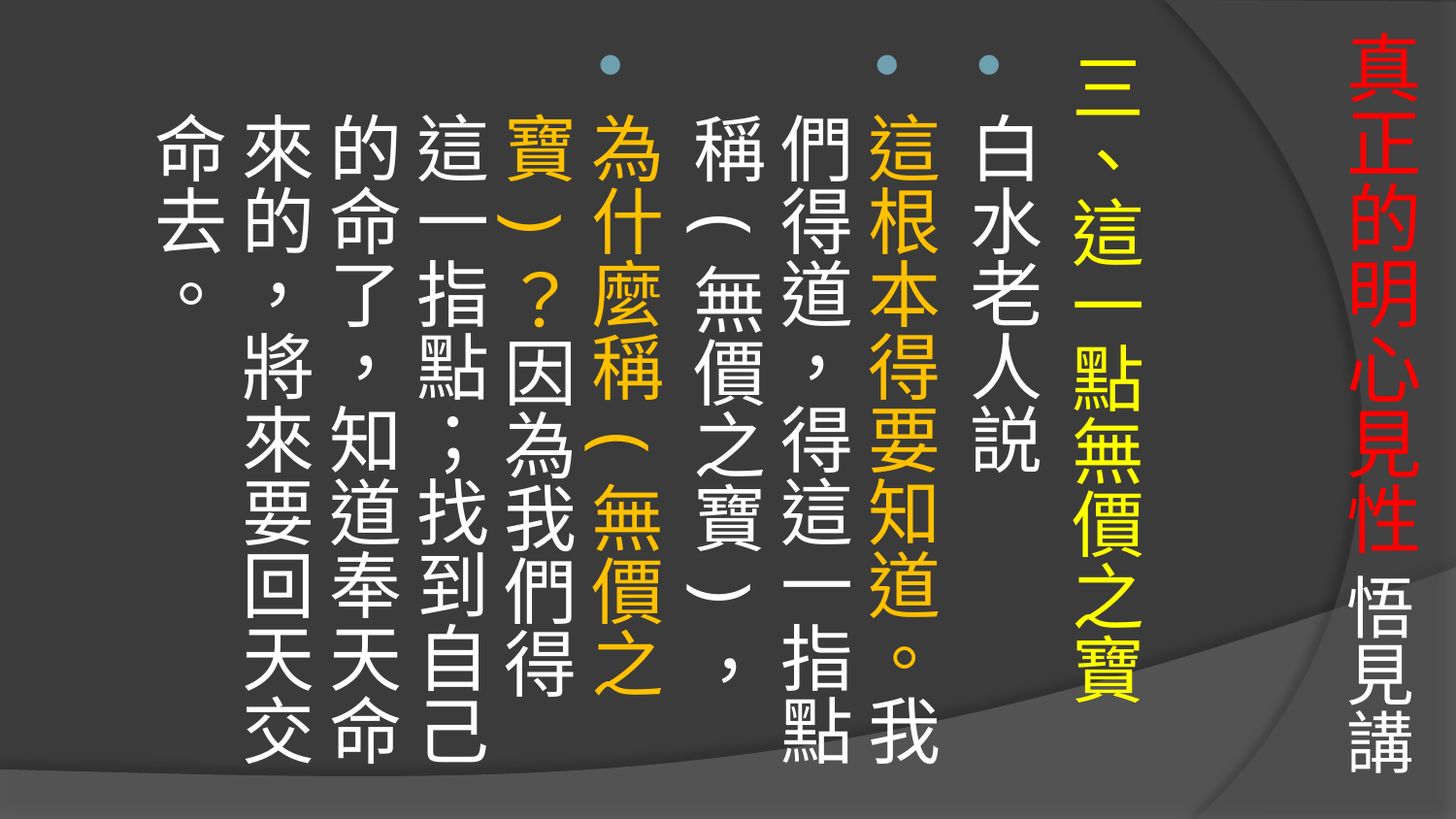

# 真正的明心見性 悟見講
三、這一點無價之寶
白水老人説
這根本得要知道。我們得道，得這一指點稱(無價之寶)，
為什麼稱(無價之寶)？因為我們得這一指點；找到自己的命了，知道奉天命來的，將來要回天交命去。